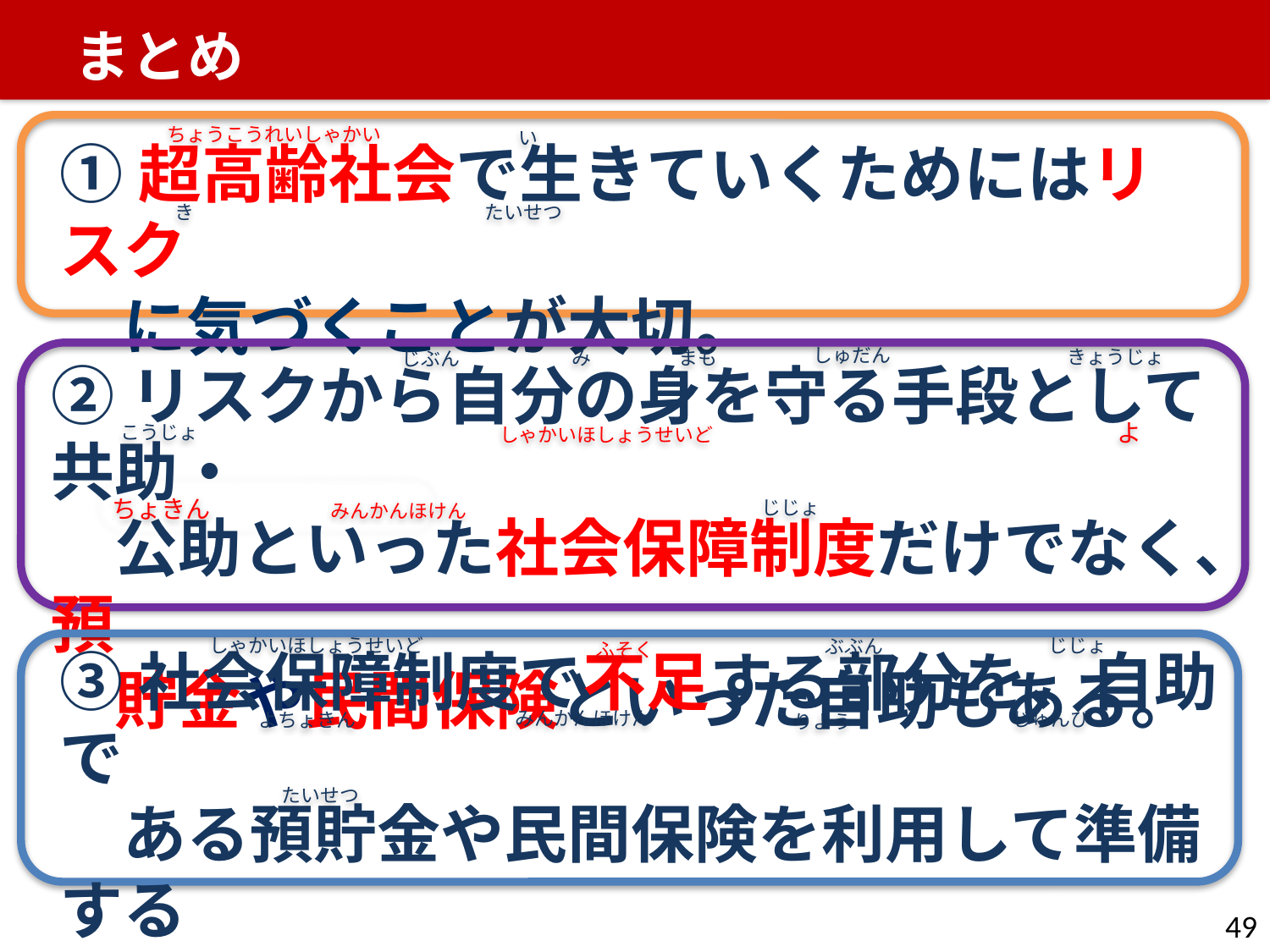

まとめ
ちょうこうれいしゃかい
い
たいせつ
き

①超高齢社会で生きていくためにはリスク
　に気づくことが大切。
しゅだん
きょうじょ
まも
み
じぶん
こうじょ
よ
しゃかいほしょうせいど
じじょ
ちょきん
みんかんほけん

②リスクから自分の身を守る手段として共助・
　公助といった社会保障制度だけでなく、預
　貯金や民間保険といった自助もある。

しゃかいほしょうせいど
じじょ
ぶぶん
ふそく
みんかんほけん
じゅんび
よちょきん
りよう
たいせつ

③社会保障制度で不足する部分を、自助で
　ある預貯金や民間保険を利用して準備する
　ことが大切。
49